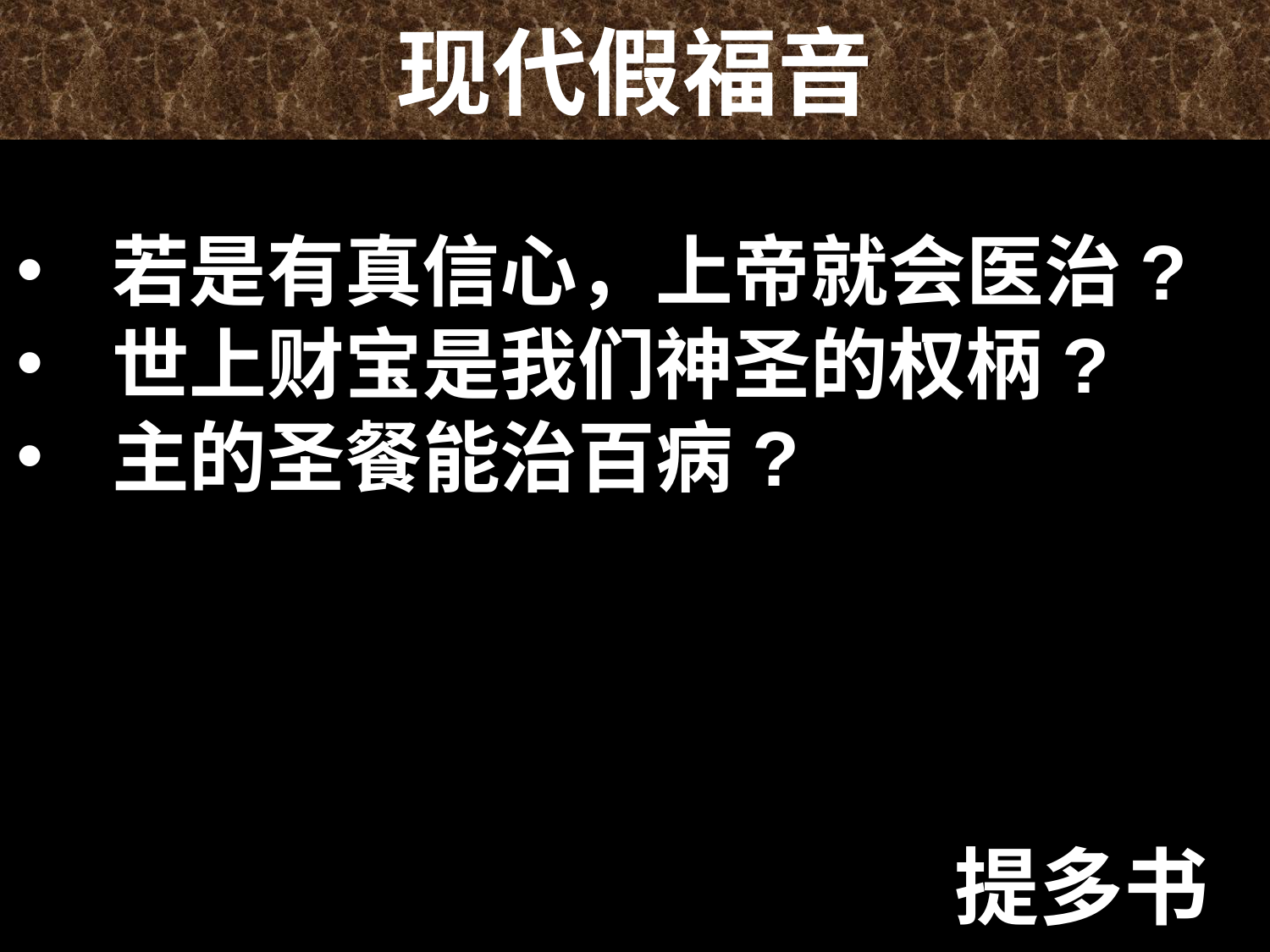

# 现代假福音
若是有真信心，上帝就会医治?
世上财宝是我们神圣的权柄?
主的圣餐能治百病?
提多书